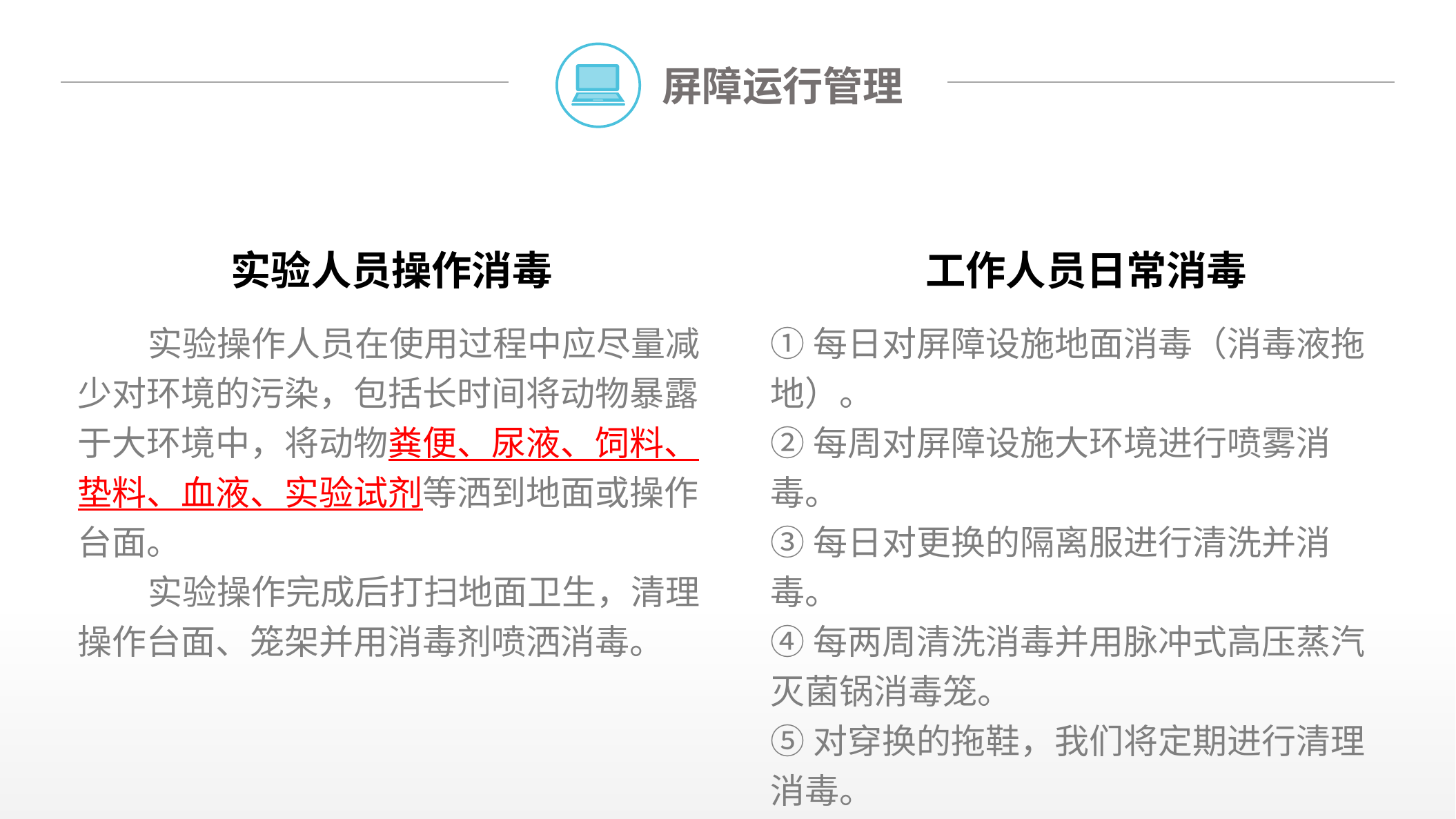

屏障运行管理
实验人员操作消毒
工作人员日常消毒
        实验操作人员在使用过程中应尽量减少对环境的污染，包括长时间将动物暴露于大环境中，将动物粪便、尿液、饲料、垫料、血液、实验试剂等洒到地面或操作台面。
        实验操作完成后打扫地面卫生，清理操作台面、笼架并用消毒剂喷洒消毒。
①每日对屏障设施地面消毒（消毒液拖地）。
②每周对屏障设施大环境进行喷雾消毒。
③每日对更换的隔离服进行清洗并消毒。
④每两周清洗消毒并用脉冲式高压蒸汽灭菌锅消毒笼。
⑤对穿换的拖鞋，我们将定期进行清理消毒。